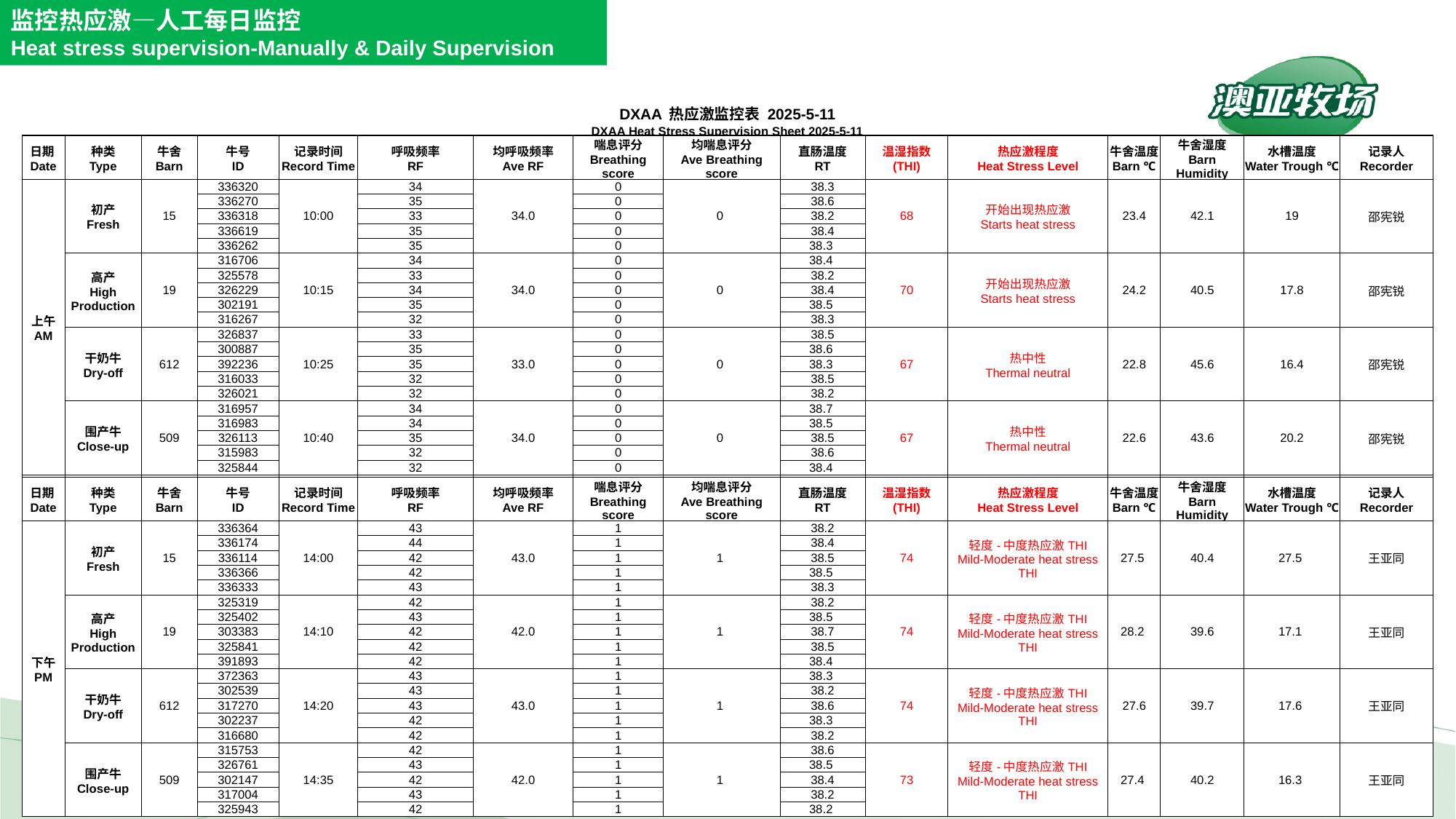

监控热应激—人工每日监控
Heat stress supervision-Manually & Daily Supervision
| DXAA 热应激监控表 2025-5-11 DXAA Heat Stress Supervision Sheet 2025-5-11 |  |  |  |  |  |  |  |  |  |  |  |  |  |  |  |
| --- | --- | --- | --- | --- | --- | --- | --- | --- | --- | --- | --- | --- | --- | --- | --- |
| 日期 Date | 种类 Type | 牛舍 Barn | 牛号 ID | 记录时间 Record Time | 呼吸频率 RF | 均呼吸频率 Ave RF | 喘息评分 Breathing score | 均喘息评分 Ave Breathing score | 直肠温度 RT | 温湿指数 (THI) | 热应激程度 Heat Stress Level | 牛舍温度 Barn ℃ | 牛舍湿度 Barn Humidity | 水槽温度 Water Trough ℃ | 记录人 Recorder |
| 上午 AM | 初产 Fresh | 15 | 336320 | 10:00 | 34 | 34.0 | 0 | 0 | 38.3 | 68 | 开始出现热应激 Starts heat stress | 23.4 | 42.1 | 19 | 邵宪锐 |
|  |  |  | 336270 |  | 35 |  | 0 |  | 38.6 |  |  |  |  |  |  |
|  |  |  | 336318 |  | 33 |  | 0 |  | 38.2 |  |  |  |  |  |  |
|  |  |  | 336619 |  | 35 |  | 0 |  | 38.4 |  |  |  |  |  |  |
|  |  |  | 336262 |  | 35 |  | 0 |  | 38.3 |  |  |  |  |  |  |
|  | 高产 High Production | 19 | 316706 | 10:15 | 34 | 34.0 | 0 | 0 | 38.4 | 70 | 开始出现热应激 Starts heat stress | 24.2 | 40.5 | 17.8 | 邵宪锐 |
|  |  |  | 325578 |  | 33 |  | 0 |  | 38.2 |  |  |  |  |  |  |
|  |  |  | 326229 |  | 34 |  | 0 |  | 38.4 |  |  |  |  |  |  |
|  |  |  | 302191 |  | 35 |  | 0 |  | 38.5 |  |  |  |  |  |  |
|  |  |  | 316267 |  | 32 |  | 0 |  | 38.3 |  |  |  |  |  |  |
|  | 干奶牛 Dry-off | 612 | 326837 | 10:25 | 33 | 33.0 | 0 | 0 | 38.5 | 67 | 热中性 Thermal neutral | 22.8 | 45.6 | 16.4 | 邵宪锐 |
|  |  |  | 300887 |  | 35 |  | 0 |  | 38.6 |  |  |  |  |  |  |
|  |  |  | 392236 |  | 35 |  | 0 |  | 38.3 |  |  |  |  |  |  |
|  |  |  | 316033 |  | 32 |  | 0 |  | 38.5 |  |  |  |  |  |  |
|  |  |  | 326021 |  | 32 |  | 0 |  | 38.2 |  |  |  |  |  |  |
|  | 围产牛 Close-up | 509 | 316957 | 10:40 | 34 | 34.0 | 0 | 0 | 38.7 | 67 | 热中性 Thermal neutral | 22.6 | 43.6 | 20.2 | 邵宪锐 |
|  |  |  | 316983 |  | 34 |  | 0 |  | 38.5 |  |  |  |  |  |  |
|  |  |  | 326113 |  | 35 |  | 0 |  | 38.5 |  |  |  |  |  |  |
|  |  |  | 315983 |  | 32 |  | 0 |  | 38.6 |  |  |  |  |  |  |
|  |  |  | 325844 |  | 32 |  | 0 |  | 38.4 |  |  |  |  |  |  |
|  |  |  |  |  |  |  |  |  |  |  |  |  |  |  |  |
| 日期 Date | 种类 Type | 牛舍 Barn | 牛号 ID | 记录时间 Record Time | 呼吸频率 RF | 均呼吸频率 Ave RF | 喘息评分 Breathing score | 均喘息评分 Ave Breathing score | 直肠温度 RT | 温湿指数 (THI) | 热应激程度 Heat Stress Level | 牛舍温度 Barn ℃ | 牛舍湿度 Barn Humidity | 水槽温度 Water Trough ℃ | 记录人 Recorder |
| 下午 PM | 初产 Fresh | 15 | 336364 | 14:00 | 43 | 43.0 | 1 | 1 | 38.2 | 74 | 轻度-中度热应激THI Mild-Moderate heat stress THI | 27.5 | 40.4 | 27.5 | 王亚同 |
|  |  |  | 336174 |  | 44 |  | 1 |  | 38.4 |  |  |  |  |  |  |
|  |  |  | 336114 |  | 42 |  | 1 |  | 38.5 |  |  |  |  |  |  |
|  |  |  | 336366 |  | 42 |  | 1 |  | 38.5 |  |  |  |  |  |  |
|  |  |  | 336333 |  | 43 |  | 1 |  | 38.3 |  |  |  |  |  |  |
|  | 高产 High Production | 19 | 325319 | 14:10 | 42 | 42.0 | 1 | 1 | 38.2 | 74 | 轻度-中度热应激THI Mild-Moderate heat stress THI | 28.2 | 39.6 | 17.1 | 王亚同 |
|  |  |  | 325402 |  | 43 |  | 1 |  | 38.5 |  |  |  |  |  |  |
|  |  |  | 303383 |  | 42 |  | 1 |  | 38.7 |  |  |  |  |  |  |
|  |  |  | 325841 |  | 42 |  | 1 |  | 38.5 |  |  |  |  |  |  |
|  |  |  | 391893 |  | 42 |  | 1 |  | 38.4 |  |  |  |  |  |  |
|  | 干奶牛 Dry-off | 612 | 372363 | 14:20 | 43 | 43.0 | 1 | 1 | 38.3 | 74 | 轻度-中度热应激THI Mild-Moderate heat stress THI | 27.6 | 39.7 | 17.6 | 王亚同 |
|  |  |  | 302539 |  | 43 |  | 1 |  | 38.2 |  |  |  |  |  |  |
|  |  |  | 317270 |  | 43 |  | 1 |  | 38.6 |  |  |  |  |  |  |
|  |  |  | 302237 |  | 42 |  | 1 |  | 38.3 |  |  |  |  |  |  |
|  |  |  | 316680 |  | 42 |  | 1 |  | 38.2 |  |  |  |  |  |  |
|  | 围产牛 Close-up | 509 | 315753 | 14:35 | 42 | 42.0 | 1 | 1 | 38.6 | 73 | 轻度-中度热应激THI Mild-Moderate heat stress THI | 27.4 | 40.2 | 16.3 | 王亚同 |
|  |  |  | 326761 |  | 43 |  | 1 |  | 38.5 |  |  |  |  |  |  |
|  |  |  | 302147 |  | 42 |  | 1 |  | 38.4 |  |  |  |  |  |  |
|  |  |  | 317004 |  | 43 |  | 1 |  | 38.2 |  |  |  |  |  |  |
|  |  |  | 325943 |  | 42 |  | 1 |  | 38.2 |  |  |  |  |  |  |